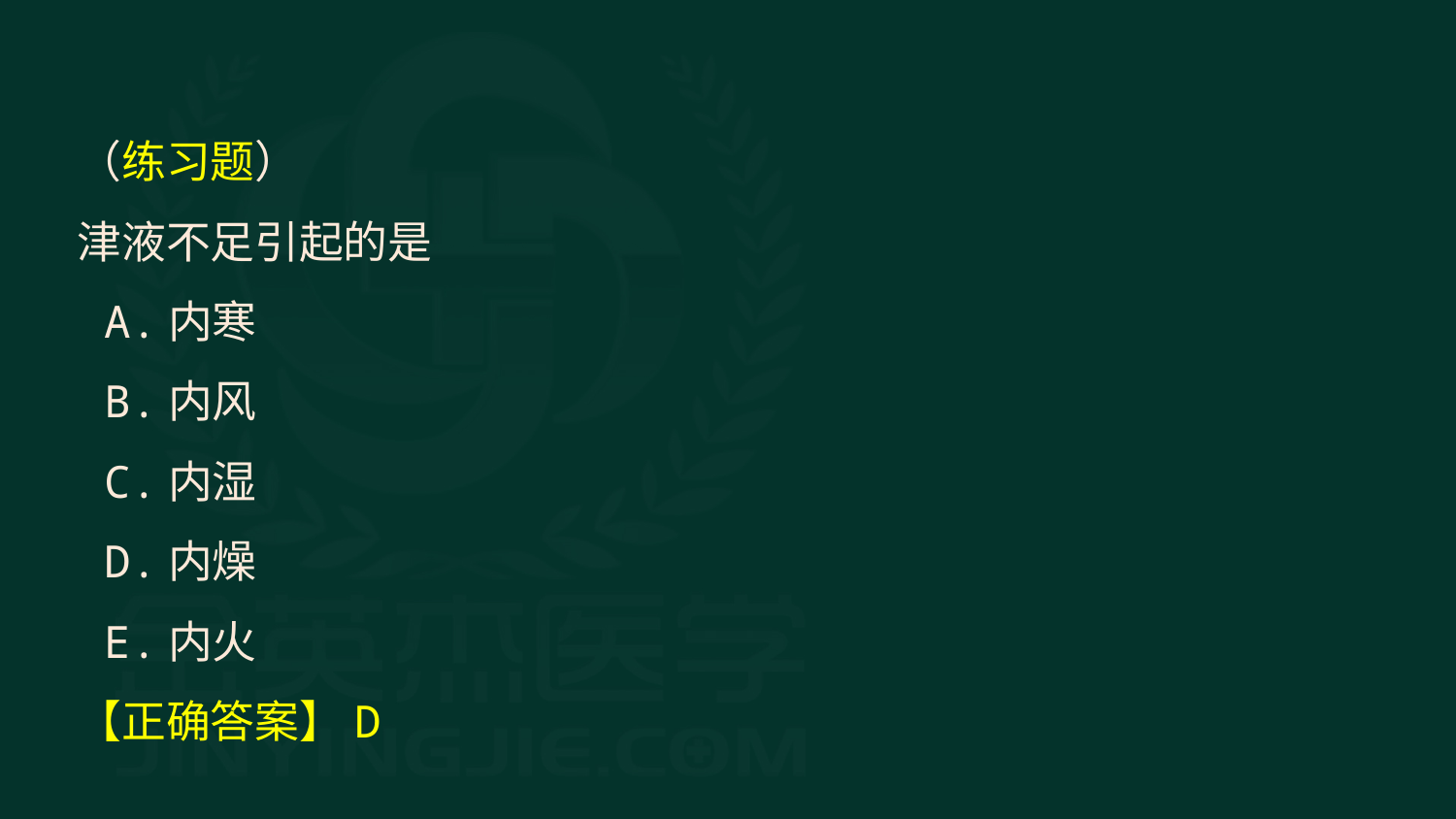

（练习题）
津液不足引起的是
 A.内寒
 B.内风
 C.内湿
 D.内燥
 E.内火
【正确答案】D